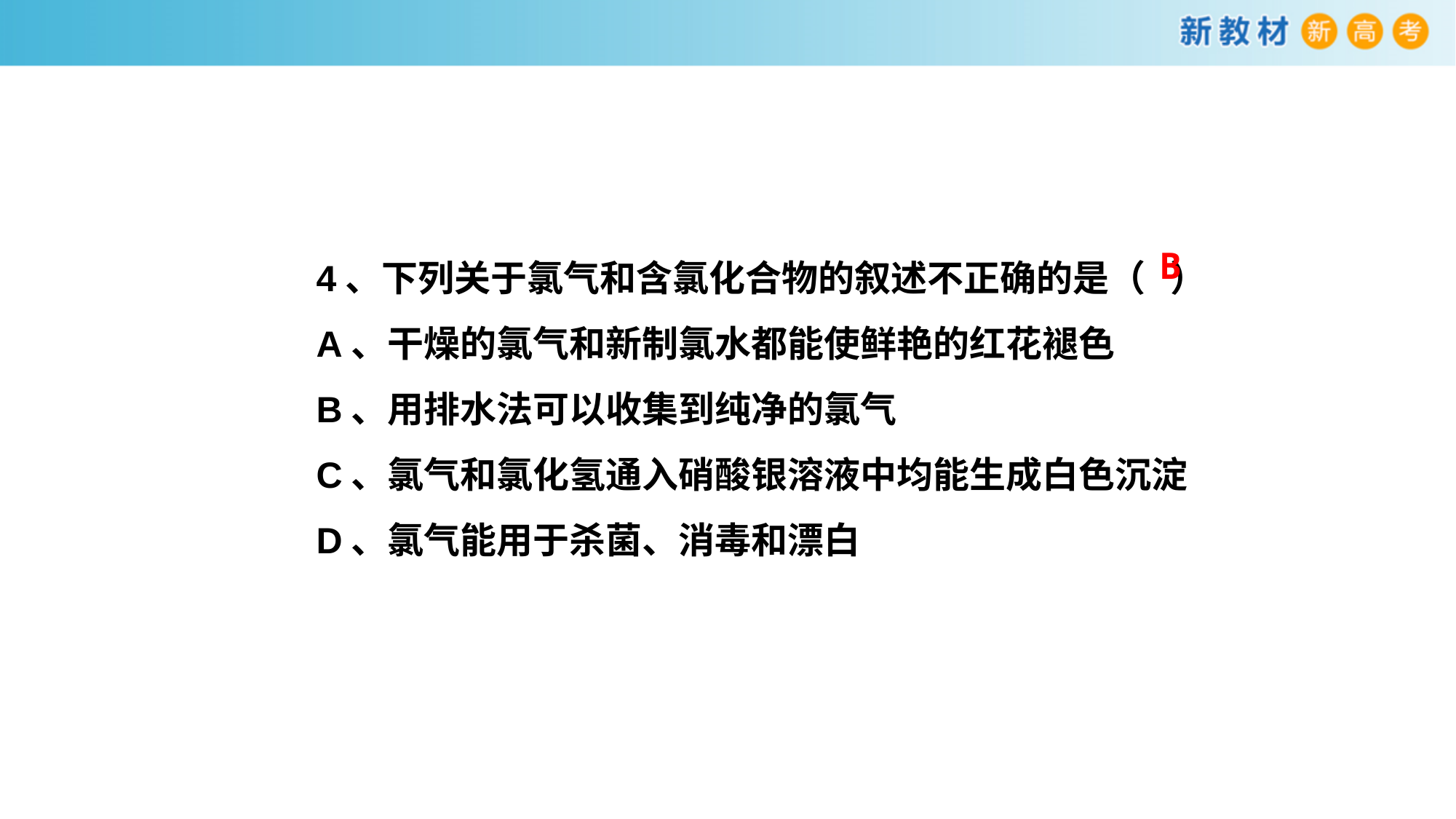

4、下列关于氯气和含氯化合物的叙述不正确的是（   ）
A、干燥的氯气和新制氯水都能使鲜艳的红花褪色
B、用排水法可以收集到纯净的氯气
C、氯气和氯化氢通入硝酸银溶液中均能生成白色沉淀
D、氯气能用于杀菌、消毒和漂白
B